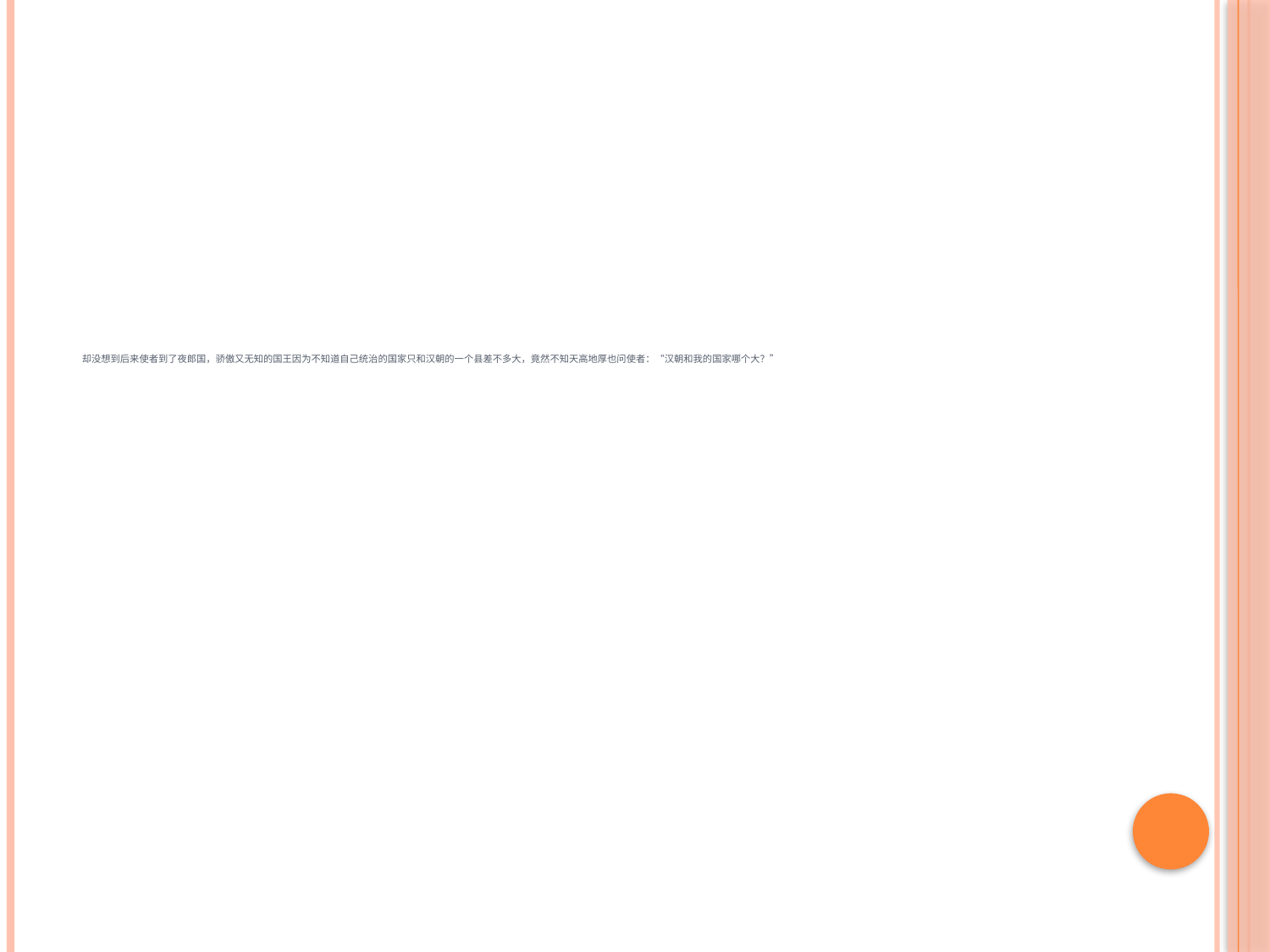

# 却没想到后来使者到了夜郎国，骄傲又无知的国王因为不知道自己统治的国家只和汉朝的一个县差不多大，竟然不知天高地厚也问使者：“汉朝和我的国家哪个大？”